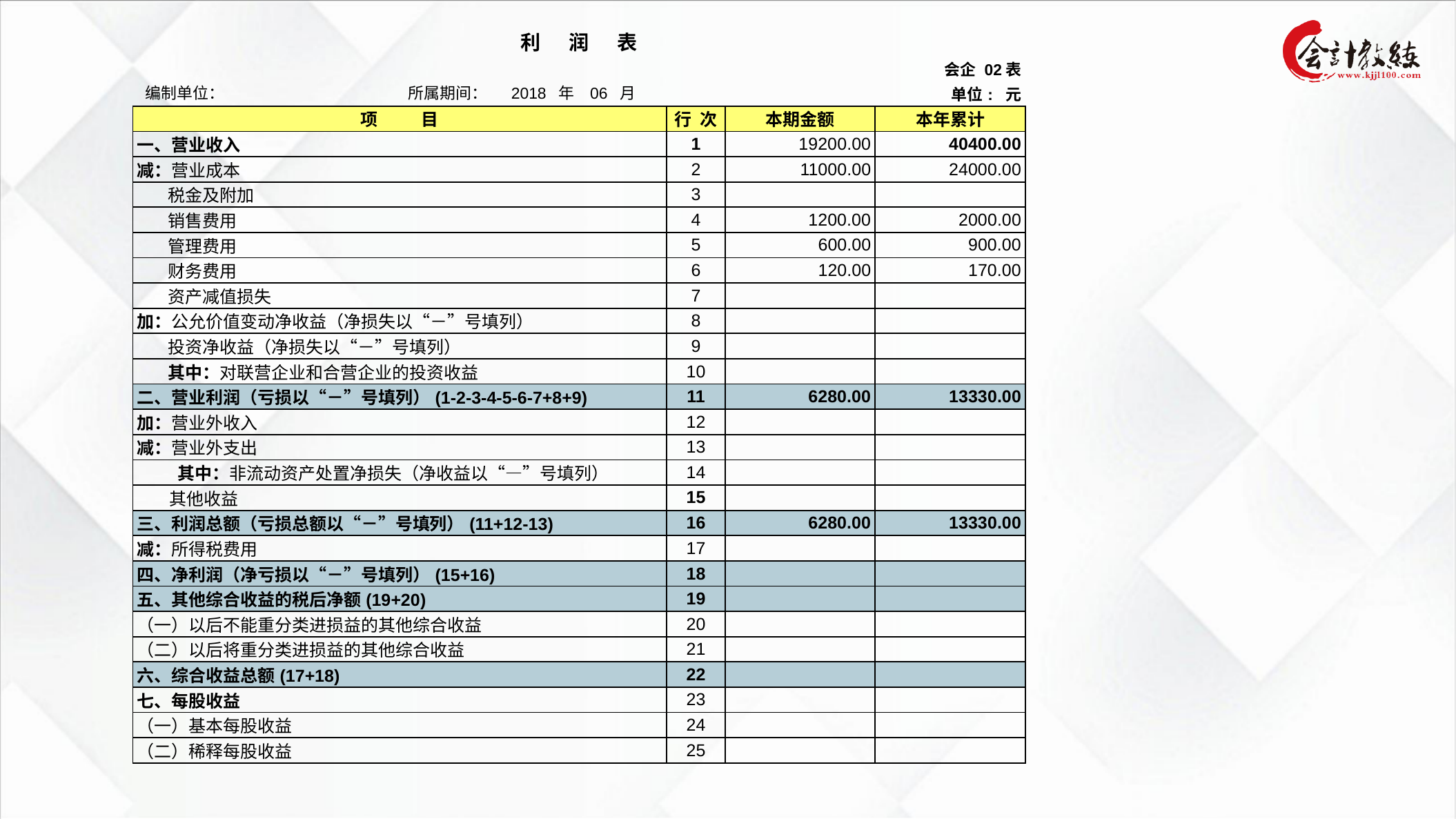

| 利 润 表 |  |  |  |  |
| --- | --- | --- | --- | --- |
|  |  |  |  | 会企 02表 |
| 编制单位： 所属期间： 2018 年 06 月 |  |  |  | 单位: 元 |
| 项 目 |  | 行 次 | 本期金额 | 本年累计 |
| 一、营业收入 |  | 1 | 19200.00 | 40400.00 |
| 减：营业成本 |  | 2 | 11000.00 | 24000.00 |
| 税金及附加 |  | 3 |  |  |
| 销售费用 |  | 4 | 1200.00 | 2000.00 |
| 管理费用 |  | 5 | 600.00 | 900.00 |
| 财务费用 |  | 6 | 120.00 | 170.00 |
| 资产减值损失 |  | 7 |  |  |
| 加：公允价值变动净收益（净损失以“－”号填列） |  | 8 |  |  |
| 投资净收益（净损失以“－”号填列） |  | 9 |  |  |
| 其中：对联营企业和合营企业的投资收益 |  | 10 |  |  |
| 二、营业利润（亏损以“－”号填列）(1-2-3-4-5-6-7+8+9) |  | 11 | 6280.00 | 13330.00 |
| 加：营业外收入 |  | 12 |  |  |
| 减：营业外支出 |  | 13 |  |  |
| 其中：非流动资产处置净损失（净收益以“—”号填列） |  | 14 |  |  |
| 其他收益 |  | 15 |  |  |
| 三、利润总额（亏损总额以“－”号填列）(11+12-13) |  | 16 | 6280.00 | 13330.00 |
| 减：所得税费用 |  | 17 |  |  |
| 四、净利润（净亏损以“－”号填列）(15+16) |  | 18 |  |  |
| 五、其他综合收益的税后净额(19+20) |  | 19 |  |  |
| （一）以后不能重分类进损益的其他综合收益 |  | 20 |  |  |
| （二）以后将重分类进损益的其他综合收益 |  | 21 |  |  |
| 六、综合收益总额(17+18) |  | 22 |  |  |
| 七、每股收益 |  | 23 |  |  |
| （一）基本每股收益 |  | 24 |  |  |
| （二）稀释每股收益 |  | 25 |  |  |